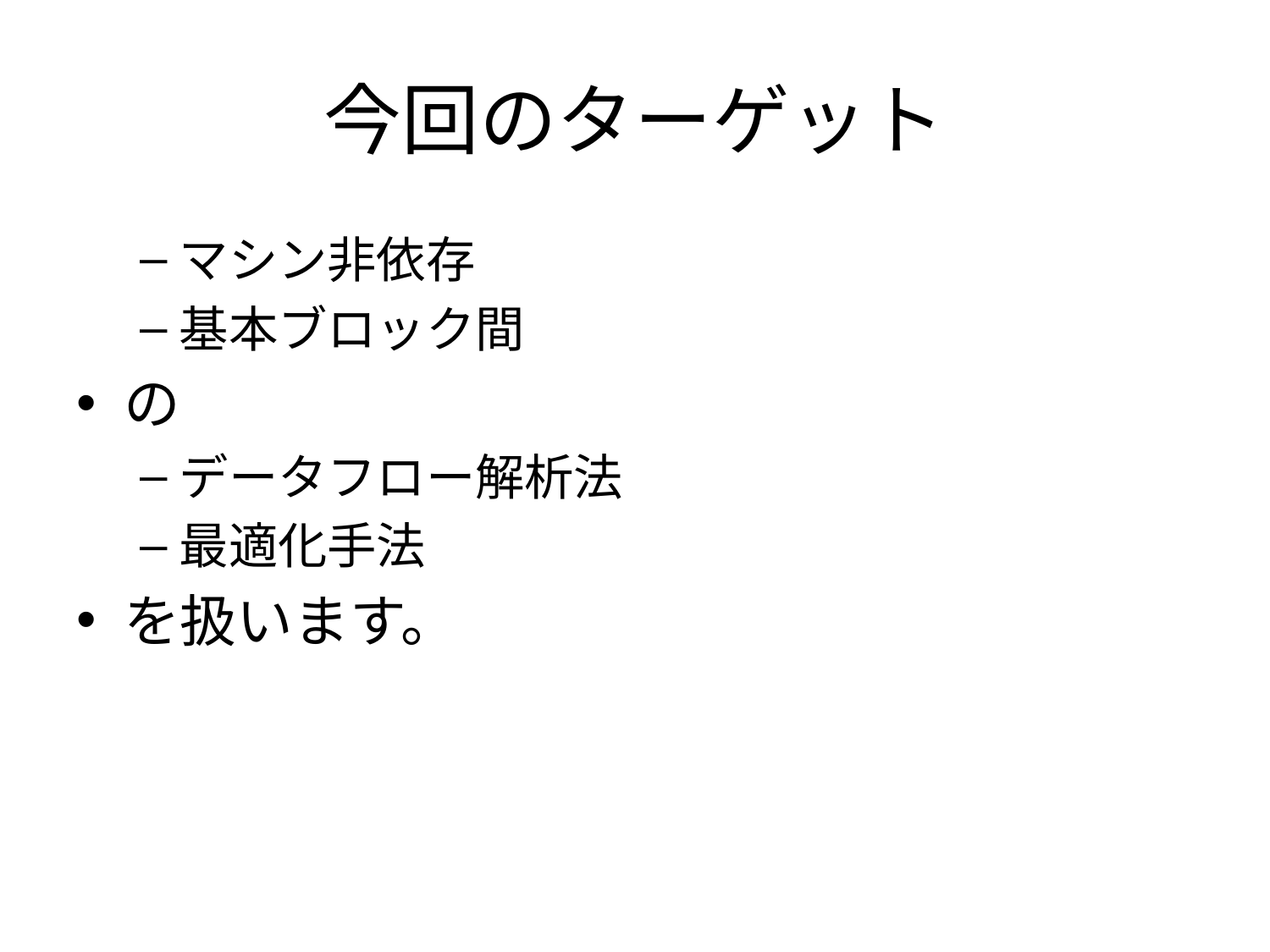

# 今回のターゲット
マシン非依存
基本ブロック間
の
データフロー解析法
最適化手法
を扱います。